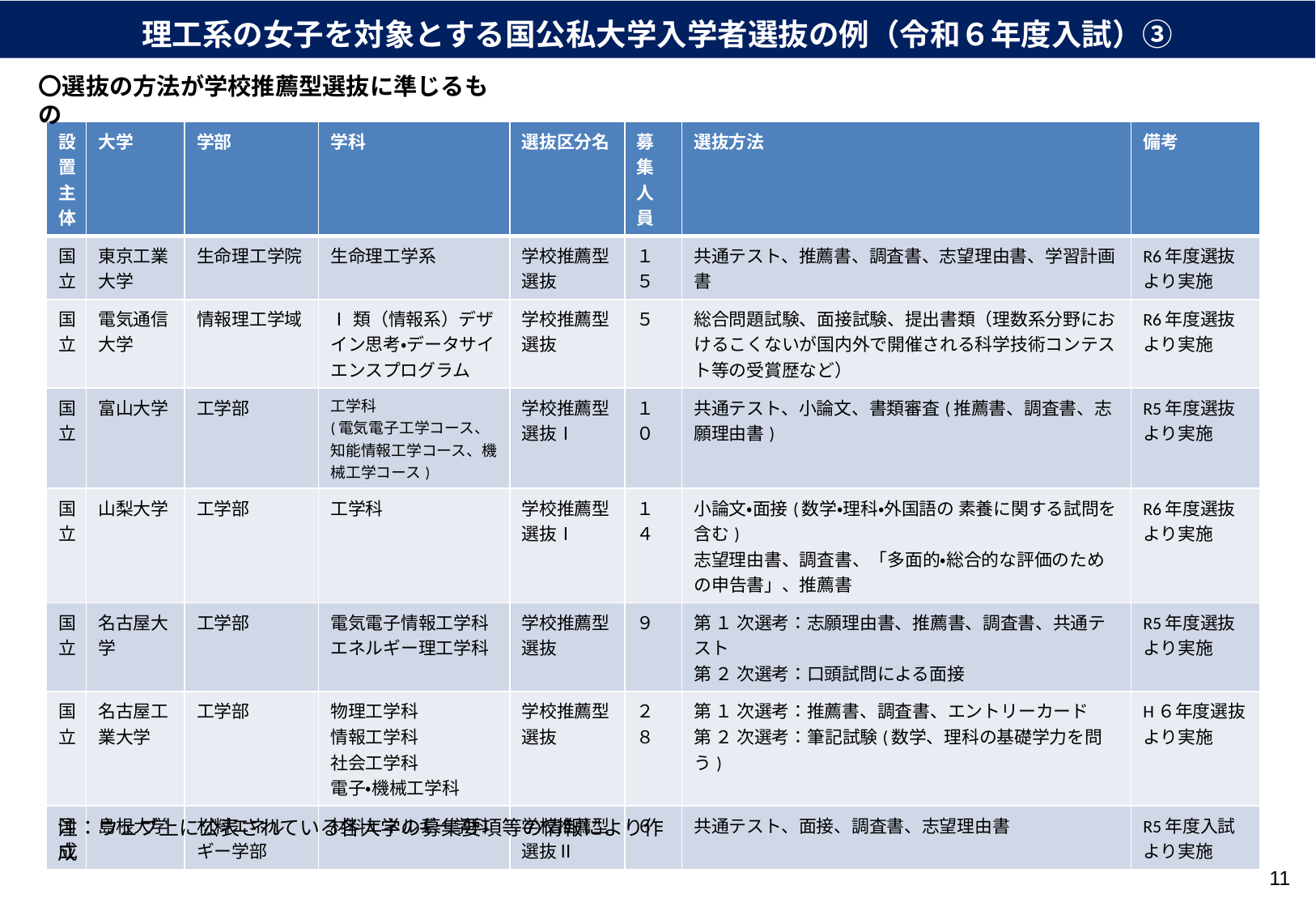

理工系の女子を対象とする国公私大学入学者選抜の例（令和６年度入試）③
〇選抜の方法が学校推薦型選抜に準じるもの
| 設置主体 | 大学 | 学部 | 学科 | 選抜区分名 | 募集人員 | 選抜方法 | 備考 |
| --- | --- | --- | --- | --- | --- | --- | --- |
| 国立 | 東京工業大学 | 生命理工学院 | 生命理工学系 | 学校推薦型選抜 | １５ | 共通テスト、推薦書、調査書、志望理由書、学習計画書 | R6年度選抜より実施 |
| 国立 | 電気通信大学 | 情報理工学域 | Ⅰ類（情報系）デザイン思考・データサイエンスプログラム | 学校推薦型選抜 | ５ | 総合問題試験、面接試験、提出書類（理数系分野におけるこくないが国内外で開催される科学技術コンテスト等の受賞歴など） | R6年度選抜より実施 |
| 国立 | 富山大学 | 工学部 | 工学科 (電気電子工学コース、知能情報工学コース、機械工学コース) | 学校推薦型選抜Ⅰ | １０ | 共通テスト、小論文、書類審査(推薦書、調査書、志願理由書) | R5年度選抜より実施 |
| 国立 | 山梨大学 | 工学部 | 工学科 | 学校推薦型選抜Ⅰ | １４ | 小論文・面接(数学・理科・外国語の 素養に関する試問を含む) 志望理由書、調査書、「多面的・総合的な評価のための申告書」、推薦書 | R6年度選抜より実施 |
| 国立 | 名古屋大学 | 工学部 | 電気電子情報工学科エネルギー理工学科 | 学校推薦型選抜 | ９ | 第 １ 次選考：志願理由書、推薦書、調査書、共通テスト 第 ２ 次選考：口頭試問による面接 | R5年度選抜より実施 |
| 国立 | 名古屋工業大学 | 工学部 | 物理工学科 情報工学科 社会工学科 電子・機械工学科 | 学校推薦型選抜 | ２８ | 第 １ 次選考：推薦書、調査書、エントリーカード 第 ２ 次選考：筆記試験(数学、理科の基礎学力を問う) | H６年度選抜より実施 |
| 国立 | 島根大学 | 材料エネルギー学部 | 材料エネルギー学科 | 学校推薦型選抜Ⅱ | ６ | 共通テスト、面接、調査書、志望理由書 | R5年度入試より実施 |
注：ウェブ上に公表されている各大学の募集要項等の情報により作成
11